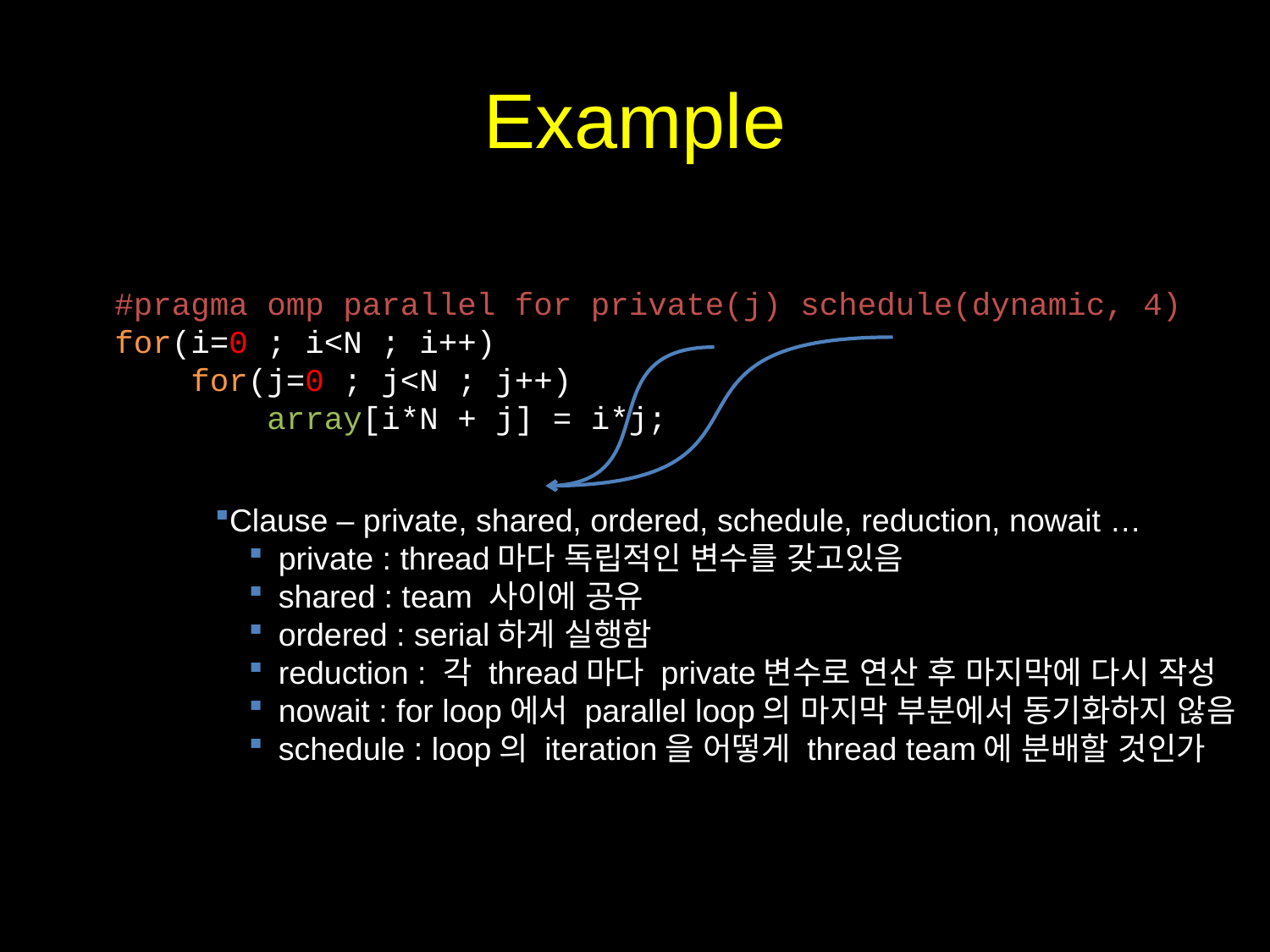

# Example
#pragma omp parallel for private(j) schedule(dynamic, 4)
for(i=0 ; i<N ; i++)
    for(j=0 ; j<N ; j++)
        array[i*N + j] = i*j;
Clause – private, shared, ordered, schedule, reduction, nowait …
private : thread마다 독립적인 변수를 갖고있음
shared : team 사이에 공유
ordered : serial하게 실행함
reduction : 각 thread마다 private변수로 연산 후 마지막에 다시 작성
nowait : for loop에서 parallel loop의 마지막 부분에서 동기화하지 않음
schedule : loop의 iteration을 어떻게 thread team에 분배할 것인가